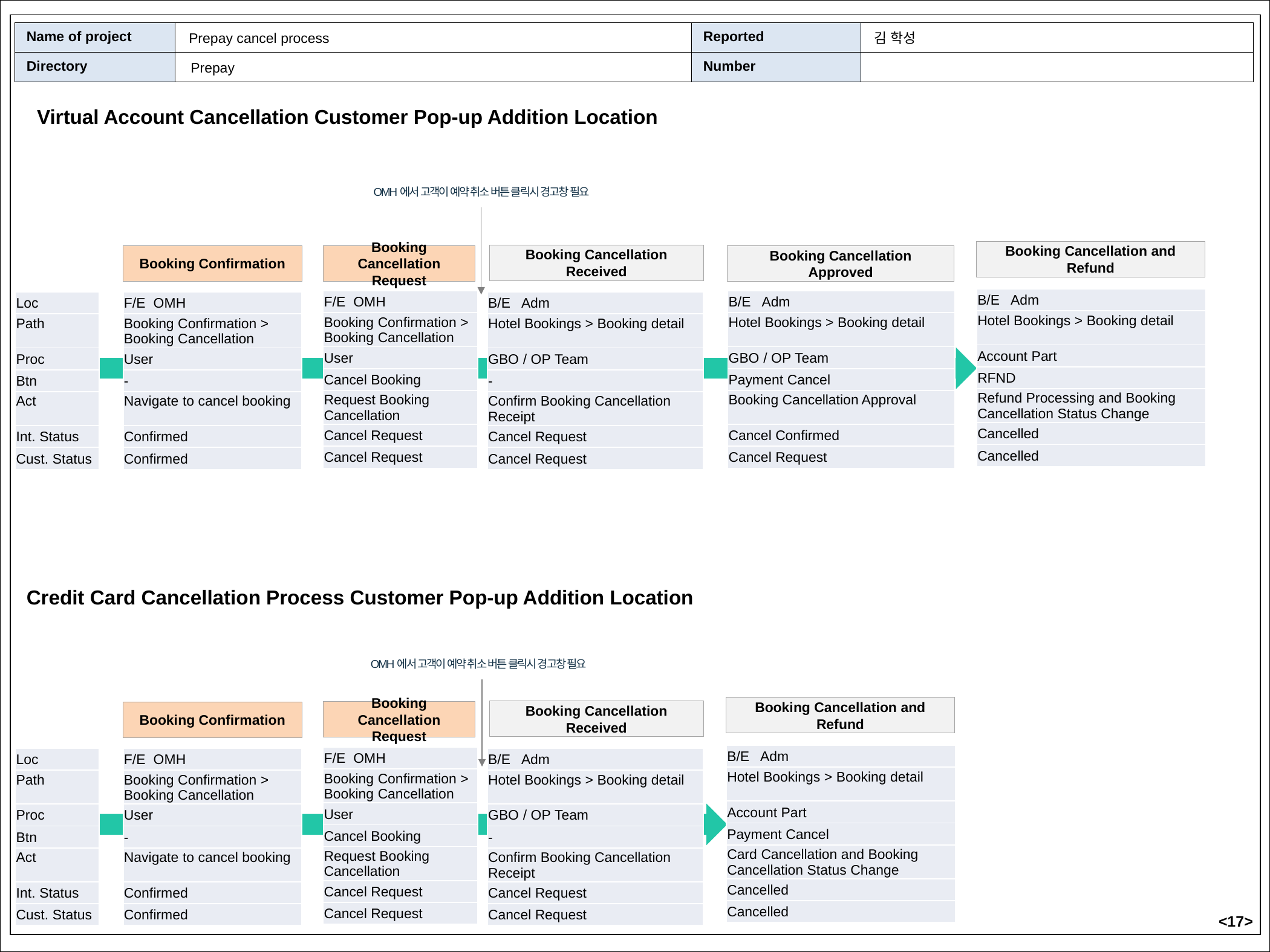

Prepay cancel process
김 학성
Prepay

Virtual Account Cancellation Customer Pop-up Addition Location
OMH에서 고객이 예약 취소 버튼 클릭시 경고창 필요
Booking Cancellation and Refund
Booking Cancellation Received
Booking Cancellation Request
Booking Confirmation
Booking Cancellation Approved
| B/E Adm |
| --- |
| Hotel Bookings > Booking detail |
| Account Part |
| RFND |
| Refund Processing and Booking Cancellation Status Change |
| Cancelled |
| Cancelled |
| F/E OMH |
| --- |
| Booking Confirmation > Booking Cancellation |
| User |
| Cancel Booking |
| Request Booking Cancellation |
| Cancel Request |
| Cancel Request |
| B/E Adm |
| --- |
| Hotel Bookings > Booking detail |
| GBO / OP Team |
| Payment Cancel |
| Booking Cancellation Approval |
| Cancel Confirmed |
| Cancel Request |
| Loc |
| --- |
| Path |
| Proc |
| Btn |
| Act |
| Int. Status |
| Cust. Status |
| F/E OMH |
| --- |
| Booking Confirmation > Booking Cancellation |
| User |
| - |
| Navigate to cancel booking |
| Confirmed |
| Confirmed |
| B/E Adm |
| --- |
| Hotel Bookings > Booking detail |
| GBO / OP Team |
| - |
| Confirm Booking Cancellation Receipt |
| Cancel Request |
| Cancel Request |

Credit Card Cancellation Process Customer Pop-up Addition Location
OMH에서 고객이 예약 취소 버튼 클릭시 경고창 필요
Booking Cancellation and Refund
Booking Cancellation Received
Booking Cancellation Request
Booking Confirmation
| B/E Adm |
| --- |
| Hotel Bookings > Booking detail |
| Account Part |
| Payment Cancel |
| Card Cancellation and Booking Cancellation Status Change |
| Cancelled |
| Cancelled |
| F/E OMH |
| --- |
| Booking Confirmation > Booking Cancellation |
| User |
| Cancel Booking |
| Request Booking Cancellation |
| Cancel Request |
| Cancel Request |
| Loc |
| --- |
| Path |
| Proc |
| Btn |
| Act |
| Int. Status |
| Cust. Status |
| F/E OMH |
| --- |
| Booking Confirmation > Booking Cancellation |
| User |
| - |
| Navigate to cancel booking |
| Confirmed |
| Confirmed |
| B/E Adm |
| --- |
| Hotel Bookings > Booking detail |
| GBO / OP Team |
| - |
| Confirm Booking Cancellation Receipt |
| Cancel Request |
| Cancel Request |
`